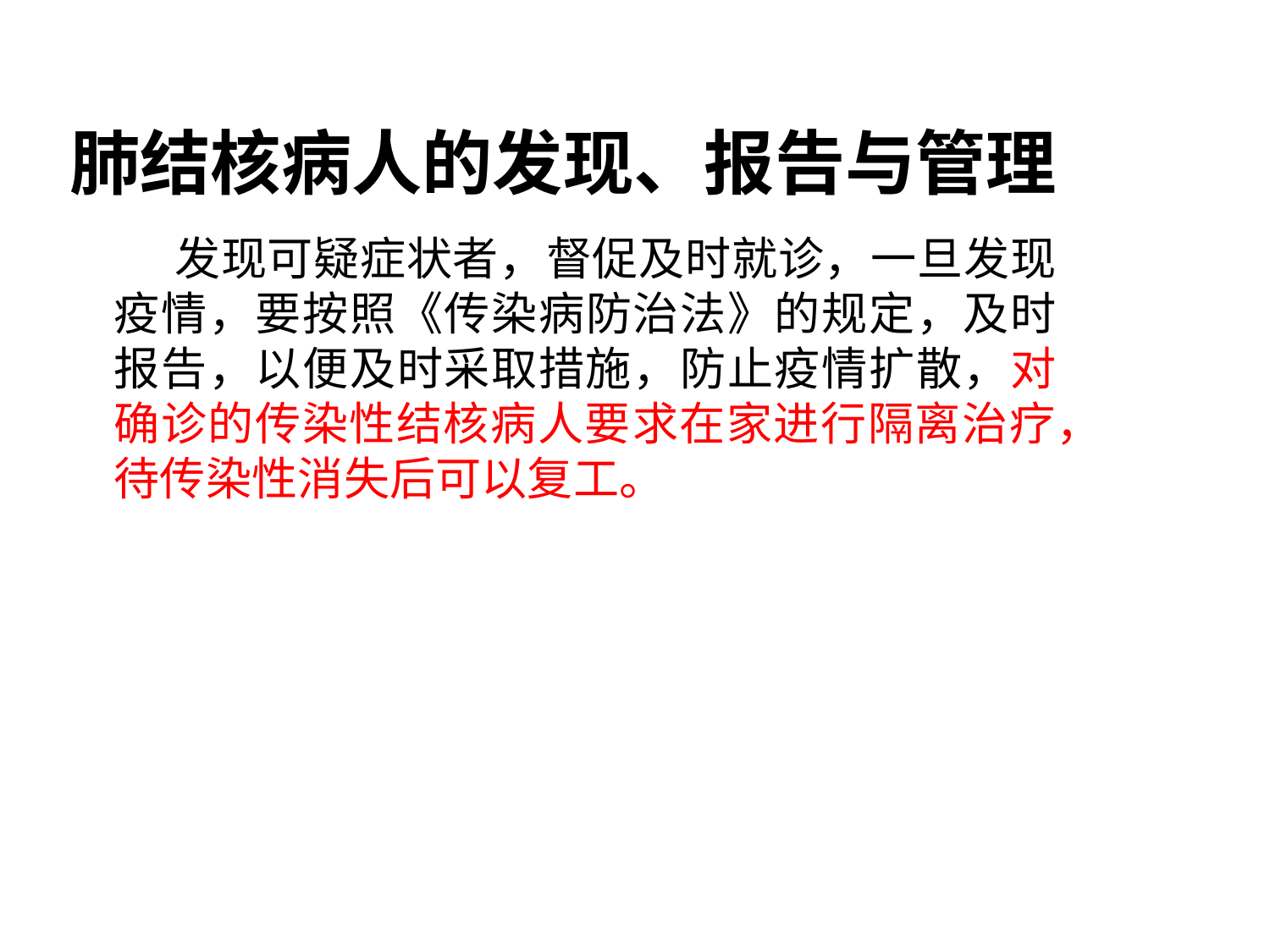

# 肺结核病人的发现、报告与管理
        发现可疑症状者，督促及时就诊，一旦发现疫情，要按照《传染病防治法》的规定，及时报告，以便及时采取措施，防止疫情扩散，对确诊的传染性结核病人要求在家进行隔离治疗，待传染性消失后可以复工。